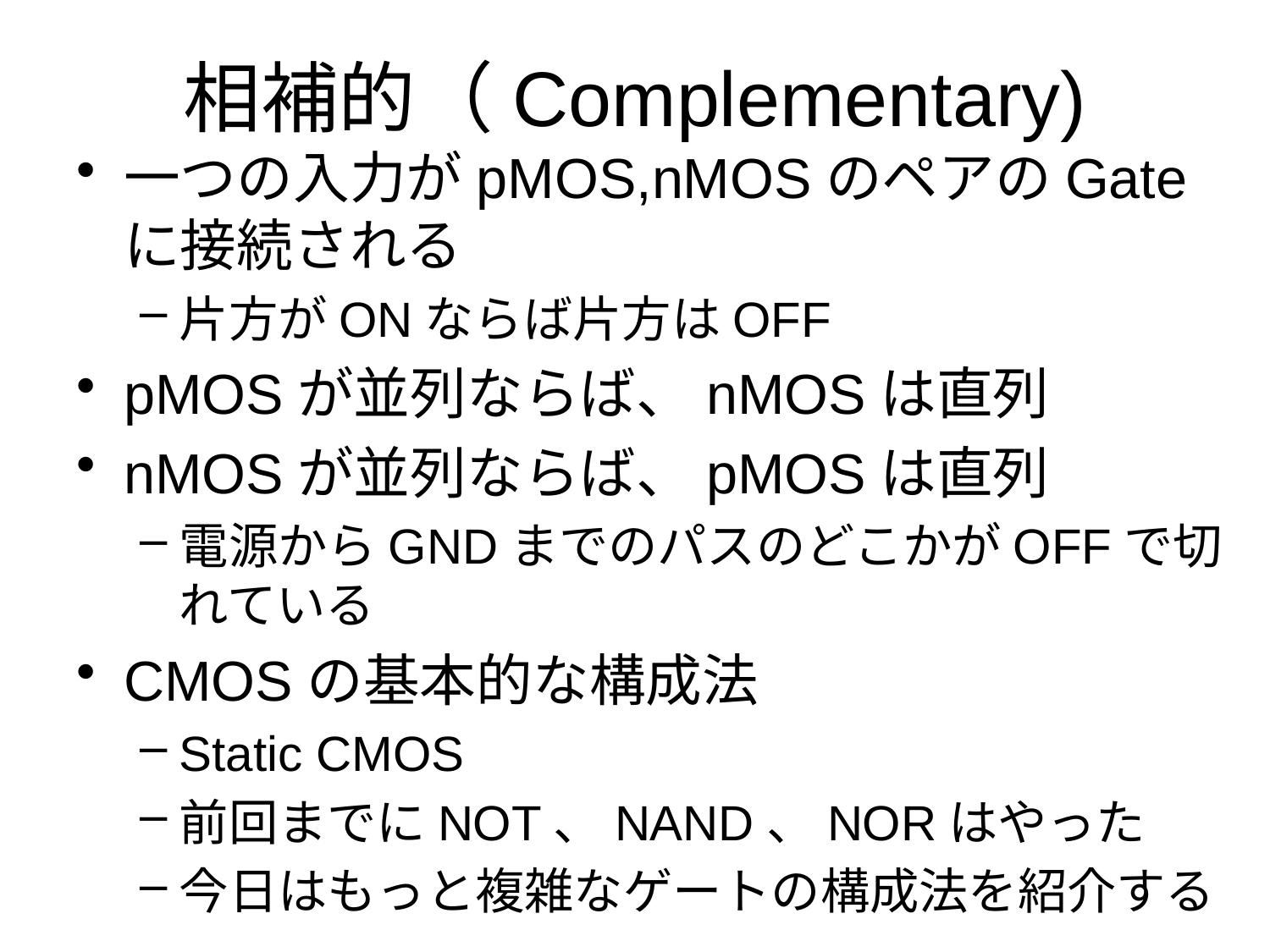

# 相補的（Complementary)
一つの入力がpMOS,nMOSのペアのGateに接続される
片方がONならば片方はOFF
pMOSが並列ならば、nMOSは直列
nMOSが並列ならば、pMOSは直列
電源からGNDまでのパスのどこかがOFFで切れている
CMOSの基本的な構成法
Static CMOS
前回までにNOT、NAND、NORはやった
今日はもっと複雑なゲートの構成法を紹介する